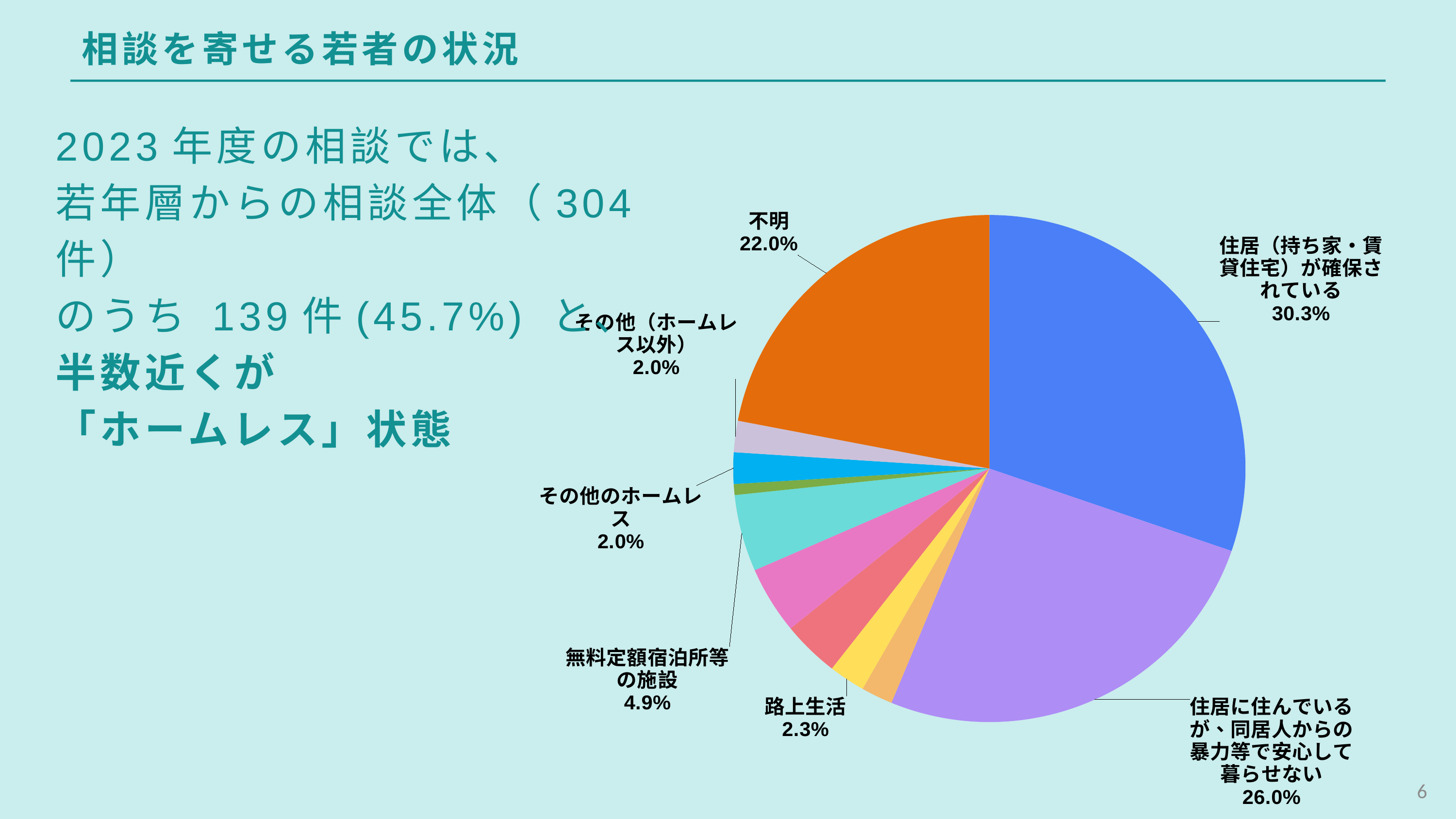

相談を寄せる若者の状況

2023年度の相談では、
若年層からの相談全体（304件）
のうち 139件(45.7%) と、
半数近くが
「ホームレス」状態

### Chart

| Category | 売上高 |
|---|---|
| 住居（持ち家・賃貸住宅）が確保されている | 30.3 |
| 住居に住んでいるが、同居人からの暴力等で安心して暮らせない | 26.0 |
| 家賃滞納のため退去を求められている | 2.0 |
| 路上生活 | 2.3 |
| ネットカフェ等商業施設 | 3.6 |
| 友人宅等に居候 | 4.3 |
| 無料定額宿泊所等の施設 | 4.9 |
| 簡易宿泊所 | 0.7 |
| その他のホームレス | 2.0 |
| その他（ホームレス以外） | 2.0 |
| 不明 | 22.0 |
6